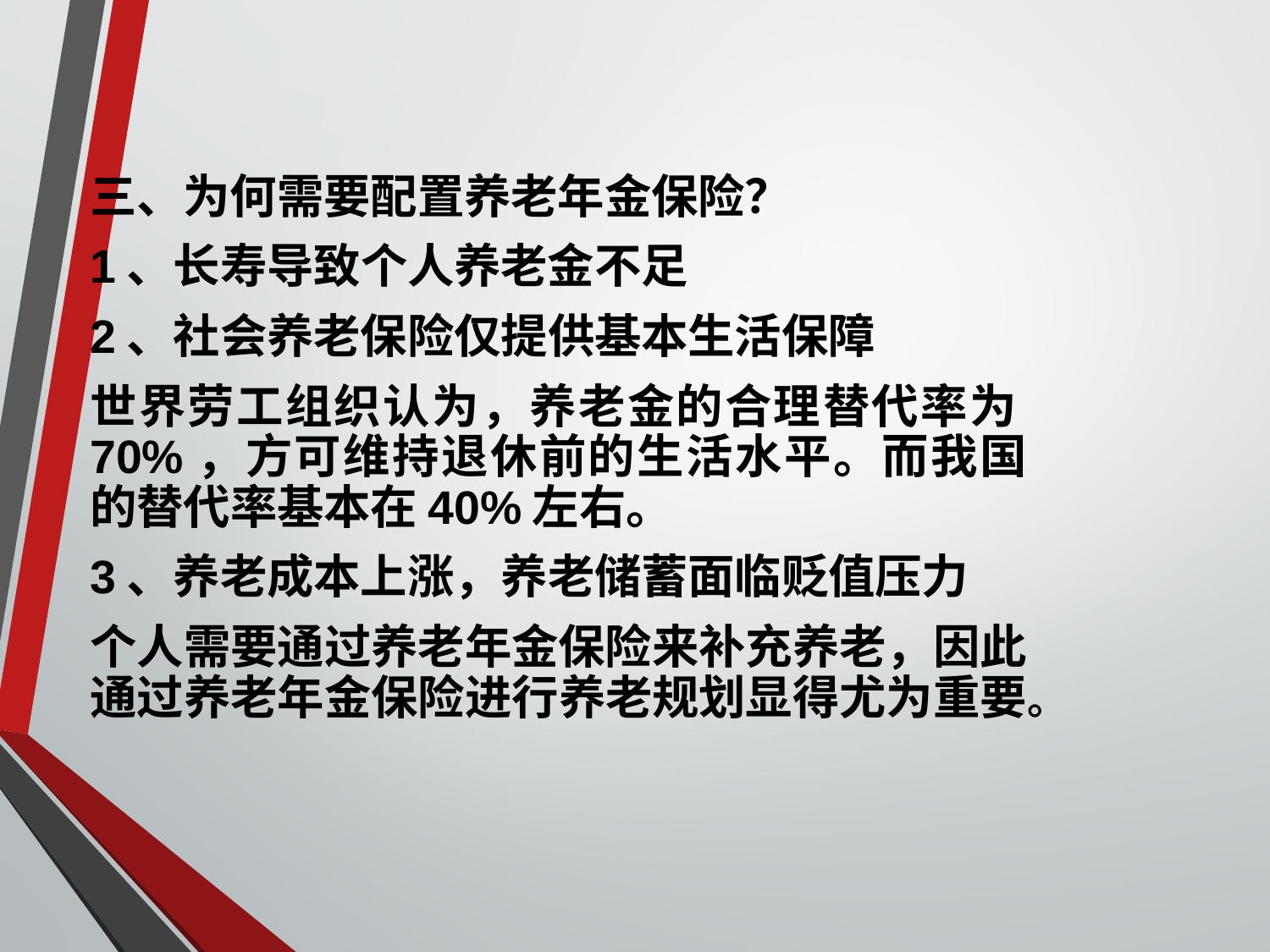

三、为何需要配置养老年金保险？
1、长寿导致个人养老金不足
2、社会养老保险仅提供基本生活保障
世界劳工组织认为，养老金的合理替代率为70%，方可维持退休前的生活水平。而我国的替代率基本在40%左右。
3、养老成本上涨，养老储蓄面临贬值压力
个人需要通过养老年金保险来补充养老，因此通过养老年金保险进行养老规划显得尤为重要。